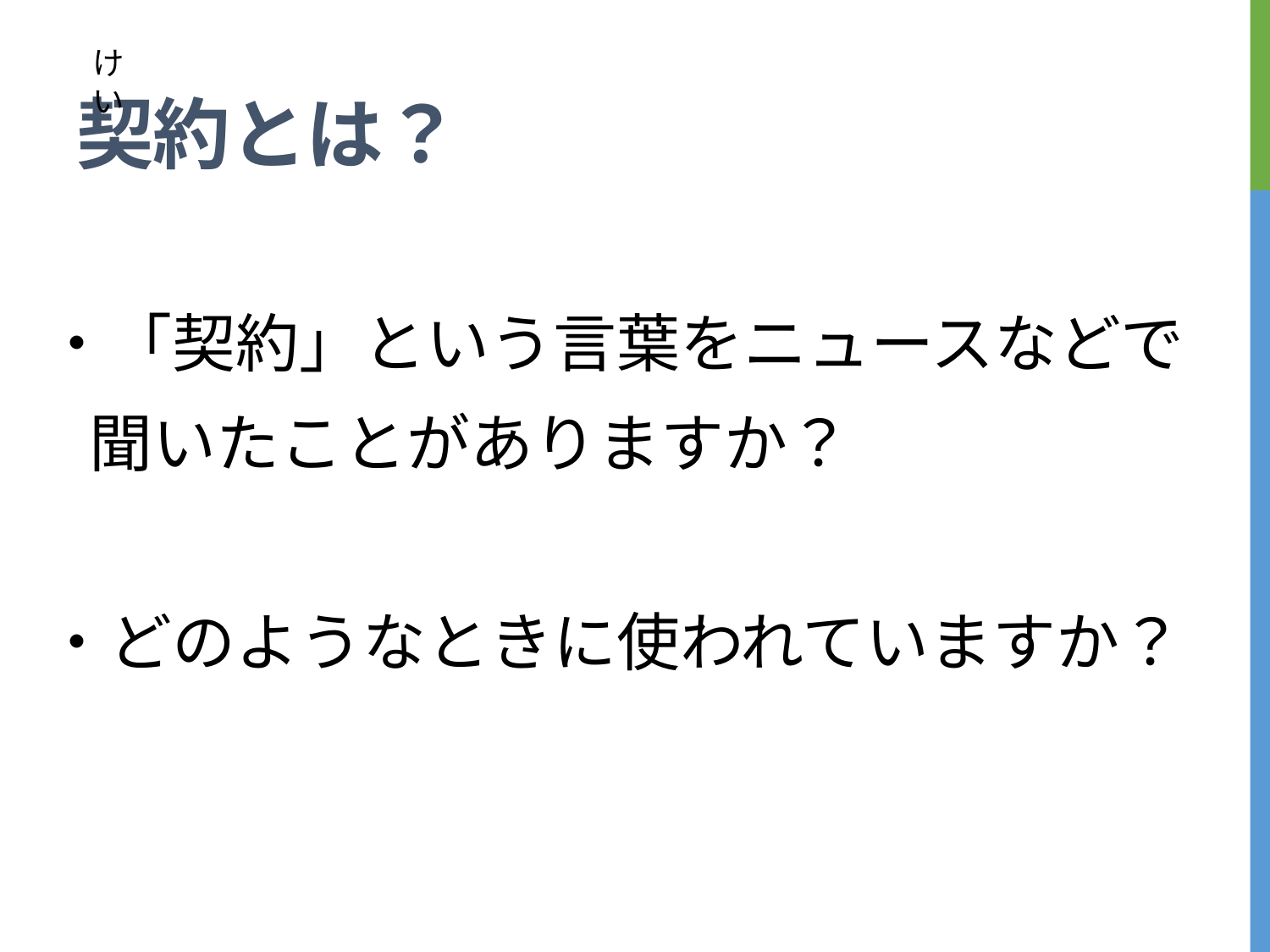

# 契約とは？
けい
・「契約」という言葉をニュースなどで
  聞いたことがありますか？

・どのようなときに使われていますか？